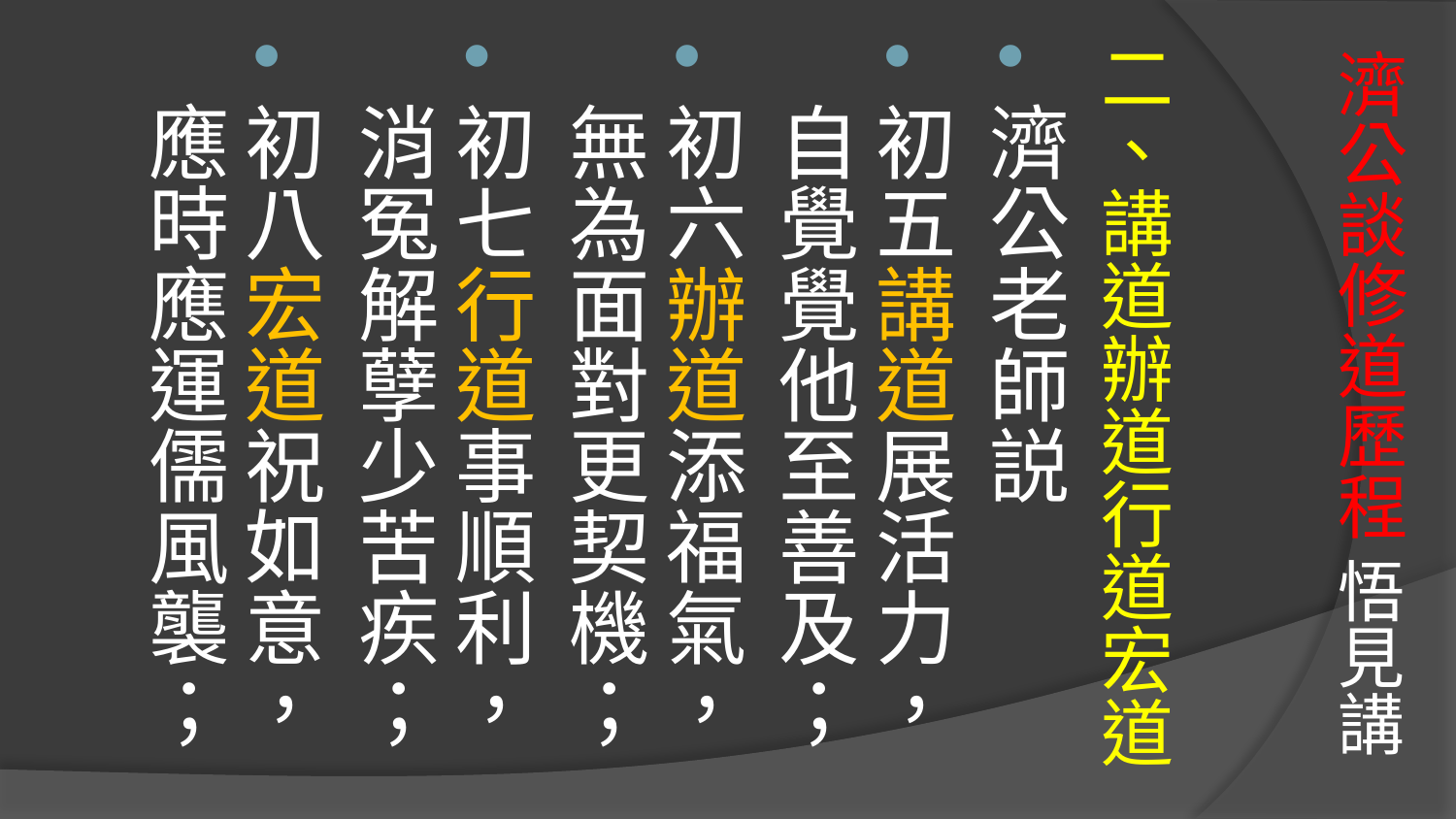

# 濟公談修道歷程 悟見講
二、講道辦道行道宏道
濟公老師説
初五講道展活力，自覺覺他至善及；
初六辦道添福氣，無為面對更契機；
初七行道事順利，消冤解孽少苦疾；
初八宏道祝如意，應時應運儒風襲；